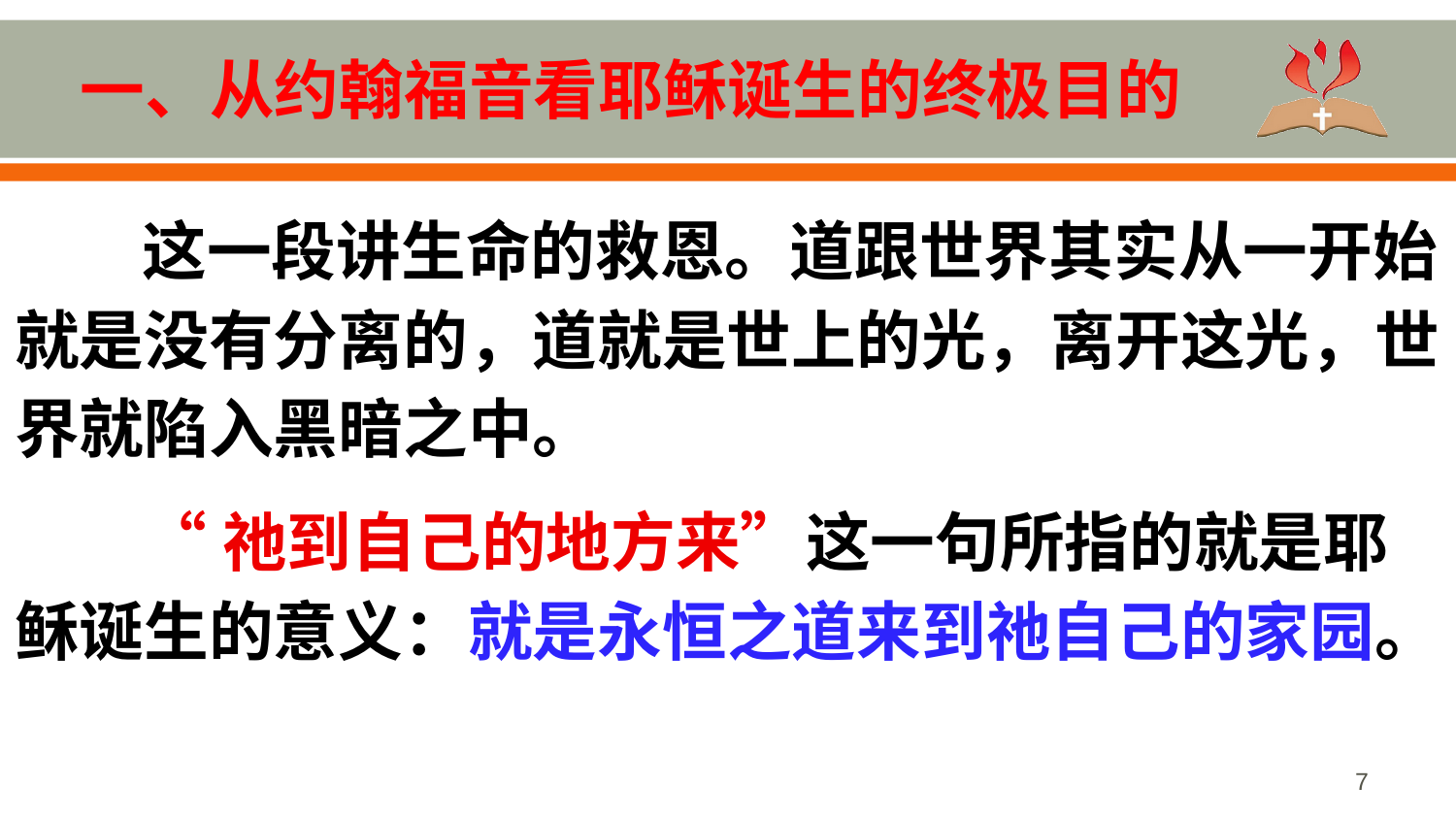

# 一、从约翰福音看耶稣诞生的终极目的
这一段讲生命的救恩。道跟世界其实从一开始就是没有分离的，道就是世上的光，离开这光，世界就陷入黑暗之中。
“祂到自己的地方来”这一句所指的就是耶稣诞生的意义：就是永恒之道来到祂自己的家园。

7